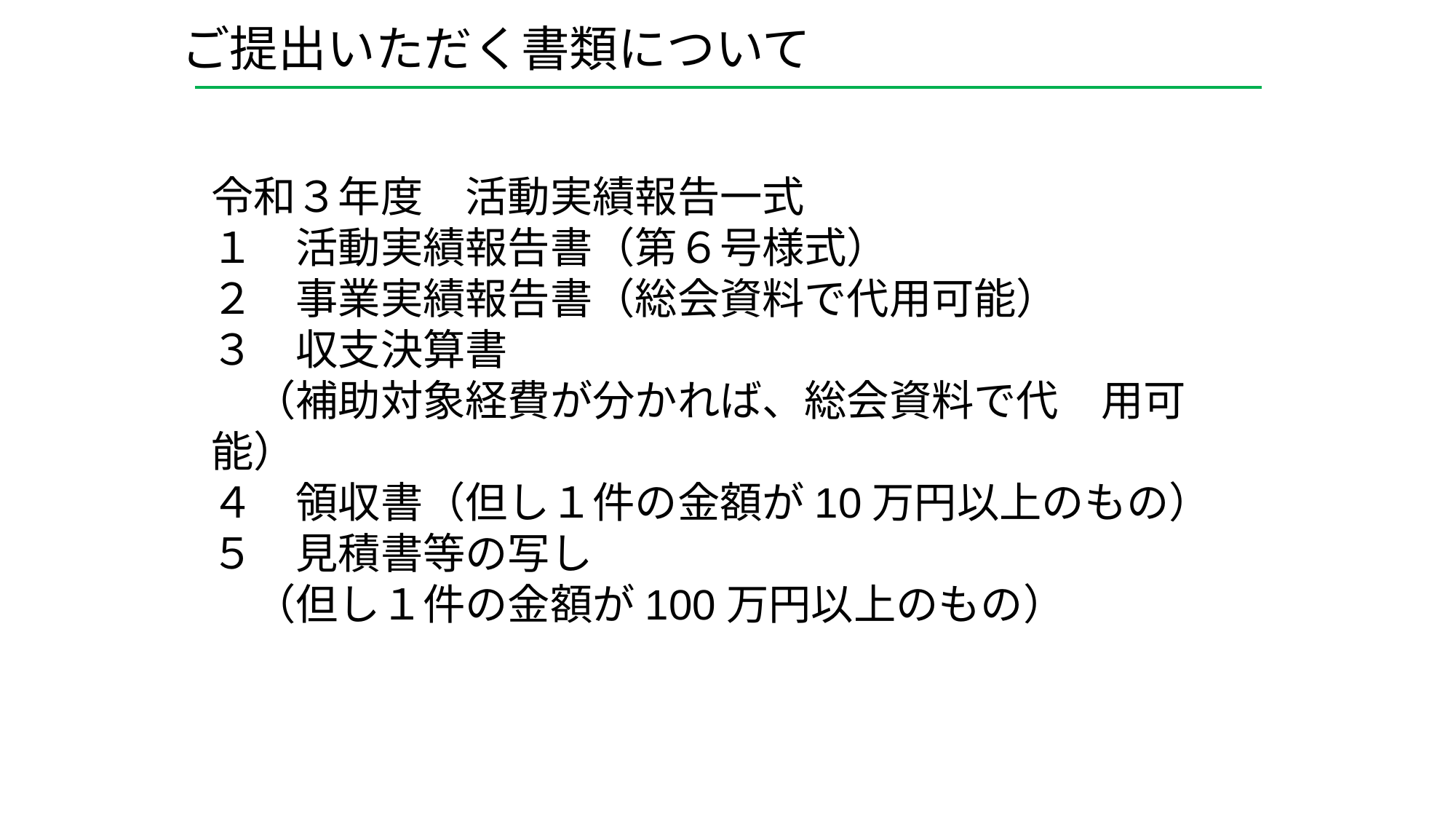

ご提出いただく書類について
令和３年度　活動実績報告一式
１　活動実績報告書（第６号様式）
２　事業実績報告書（総会資料で代用可能）
３　収支決算書
　（補助対象経費が分かれば、総会資料で代　用可能）
４　領収書（但し１件の金額が10万円以上のもの）
５　見積書等の写し
　（但し１件の金額が100万円以上のもの）